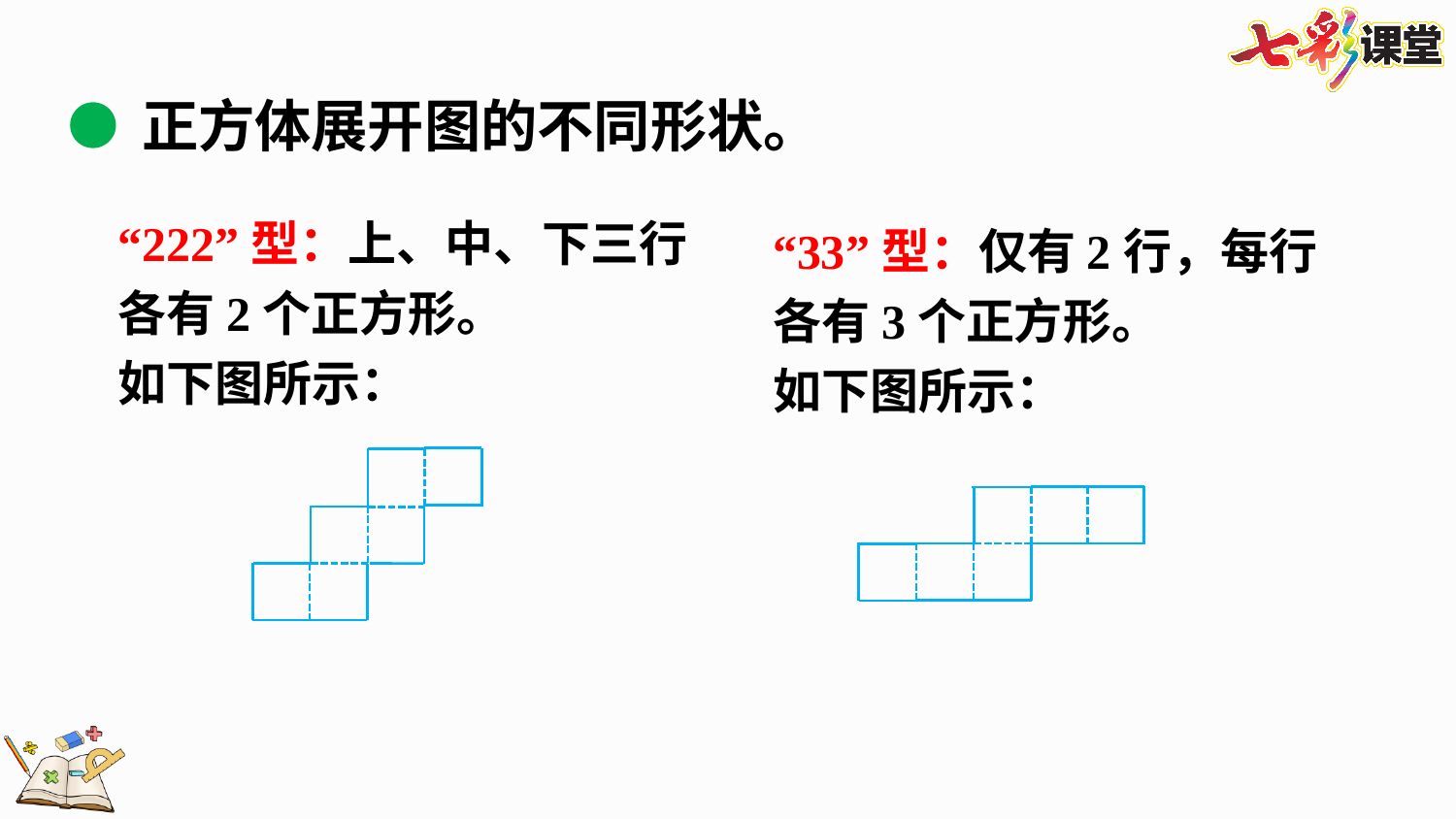

正方体展开图的不同形状。

“222”型：上、中、下三行各有2个正方形。
如下图所示：
“33”型：仅有2行，每行各有3个正方形。
如下图所示：